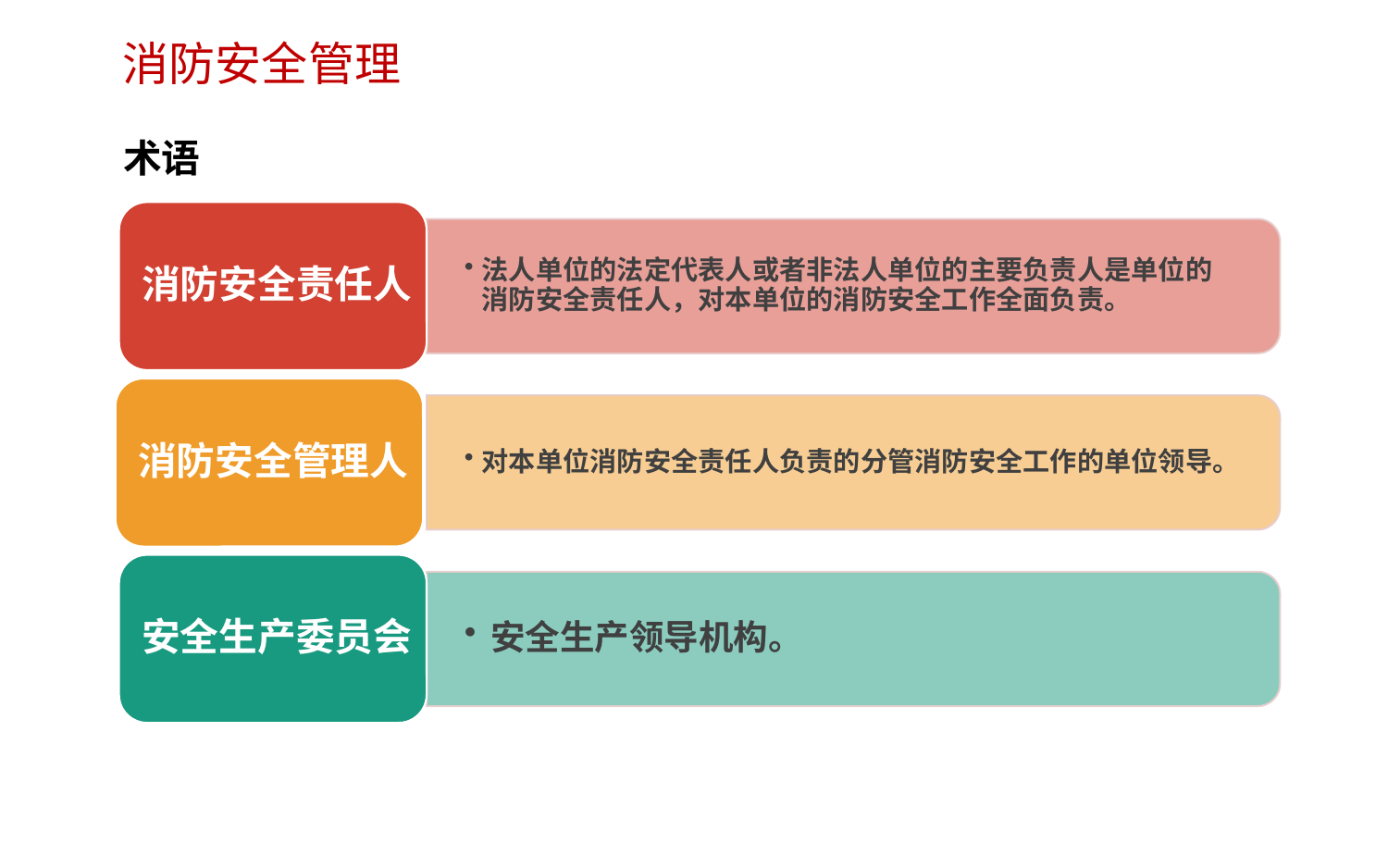

消防安全管理
术语
法人单位的法定代表人或者非法人单位的主要负责人是单位的消防安全责任人，对本单位的消防安全工作全面负责。
消防安全责任人
对本单位消防安全责任人负责的分管消防安全工作的单位领导。
消防安全管理人
安全生产领导机构。
安全生产委员会